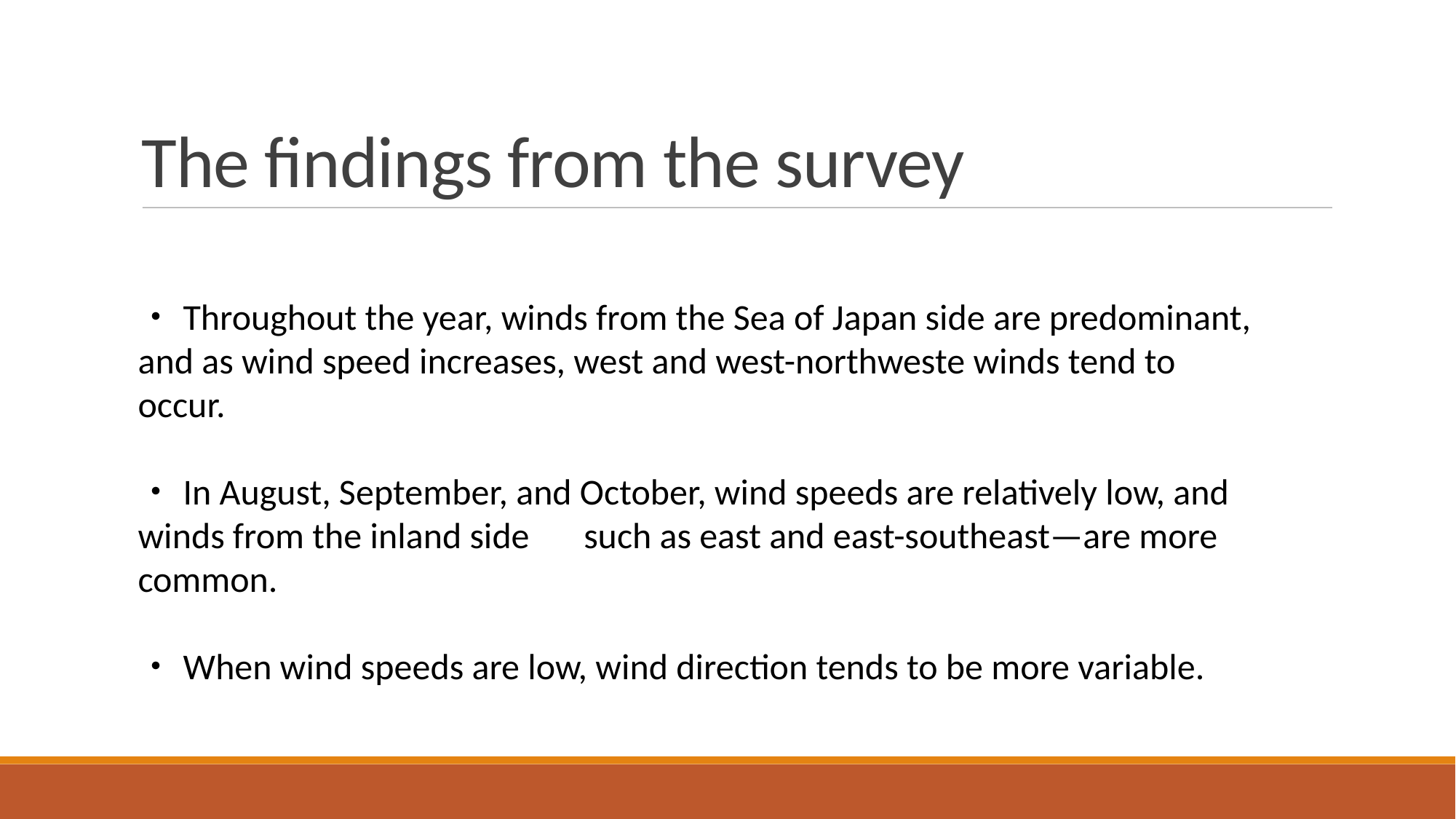

# The findings from the survey
・Throughout the year, winds from the Sea of Japan side are predominant, and as wind speed increases, west and west-northweste winds tend to occur.

・In August, September, and October, wind speeds are relatively low, and winds from the inland side　such as east and east-southeast—are more common.

・When wind speeds are low, wind direction tends to be more variable.